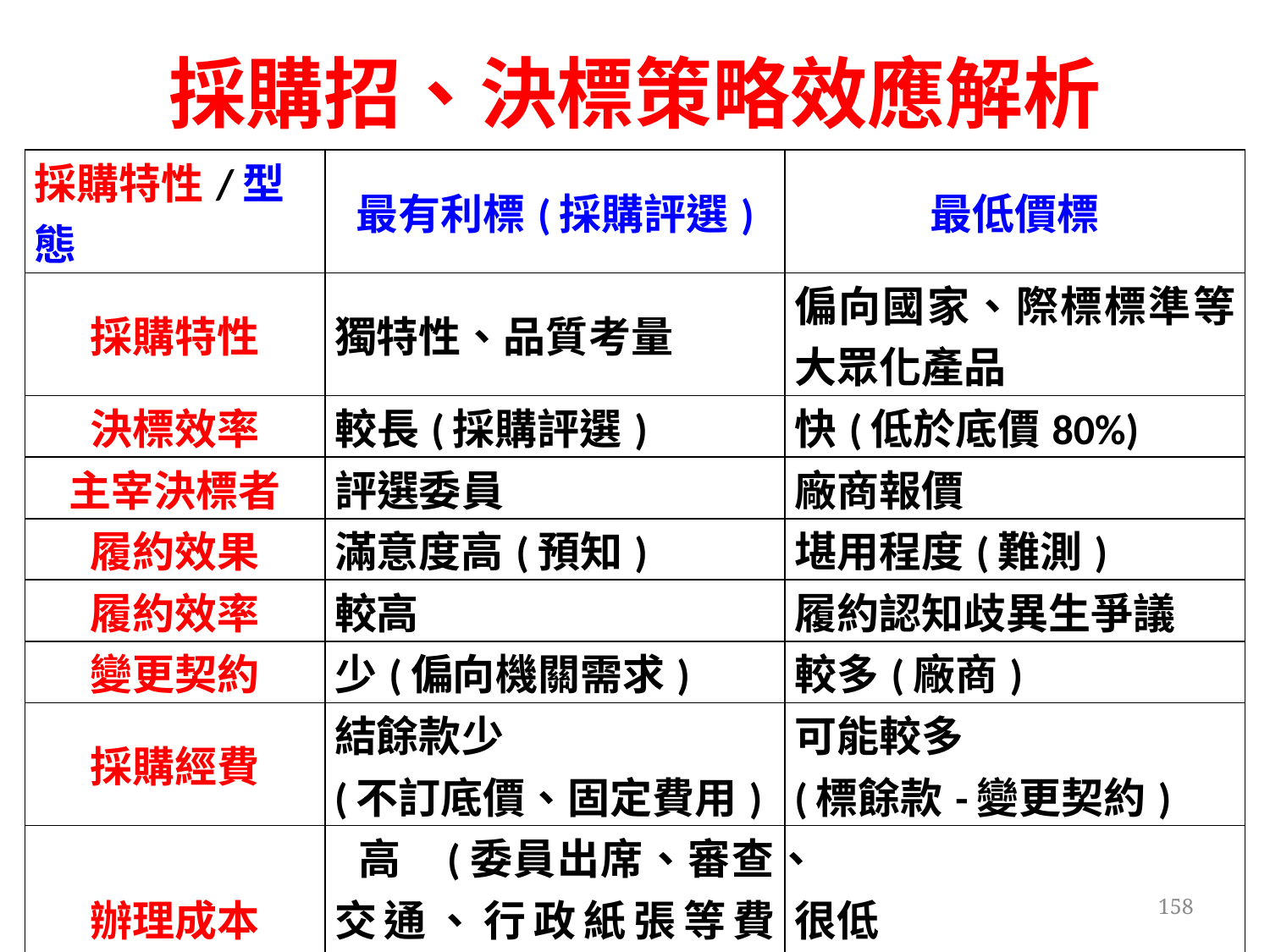

# 採購招、決標策略效應解析
| 採購特性/型態 | 最有利標(採購評選) | 最低價標 |
| --- | --- | --- |
| 採購特性 | 獨特性、品質考量 | 偏向國家、際標標準等大眾化產品 |
| 決標效率 | 較長(採購評選) | 快(低於底價80%) |
| 主宰決標者 | 評選委員 | 廠商報價 |
| 履約效果 | 滿意度高(預知) | 堪用程度(難測) |
| 履約效率 | 較高 | 履約認知歧異生爭議 |
| 變更契約 | 少(偏向機關需求) | 較多(廠商) |
| 採購經費 | 結餘款少 (不訂底價、固定費用) | 可能較多 (標餘款-變更契約) |
| 辦理成本 | 高 (委員出席、審查、 交通、行政紙張等費用) | 很低 |
| 司法案件 | 比例較少(評委不公) | 案件較多 (採48.50.31.87.101) |
| 常見刑責 | 評委貪汙 | 圍綁標、登載不實等罪 |
158